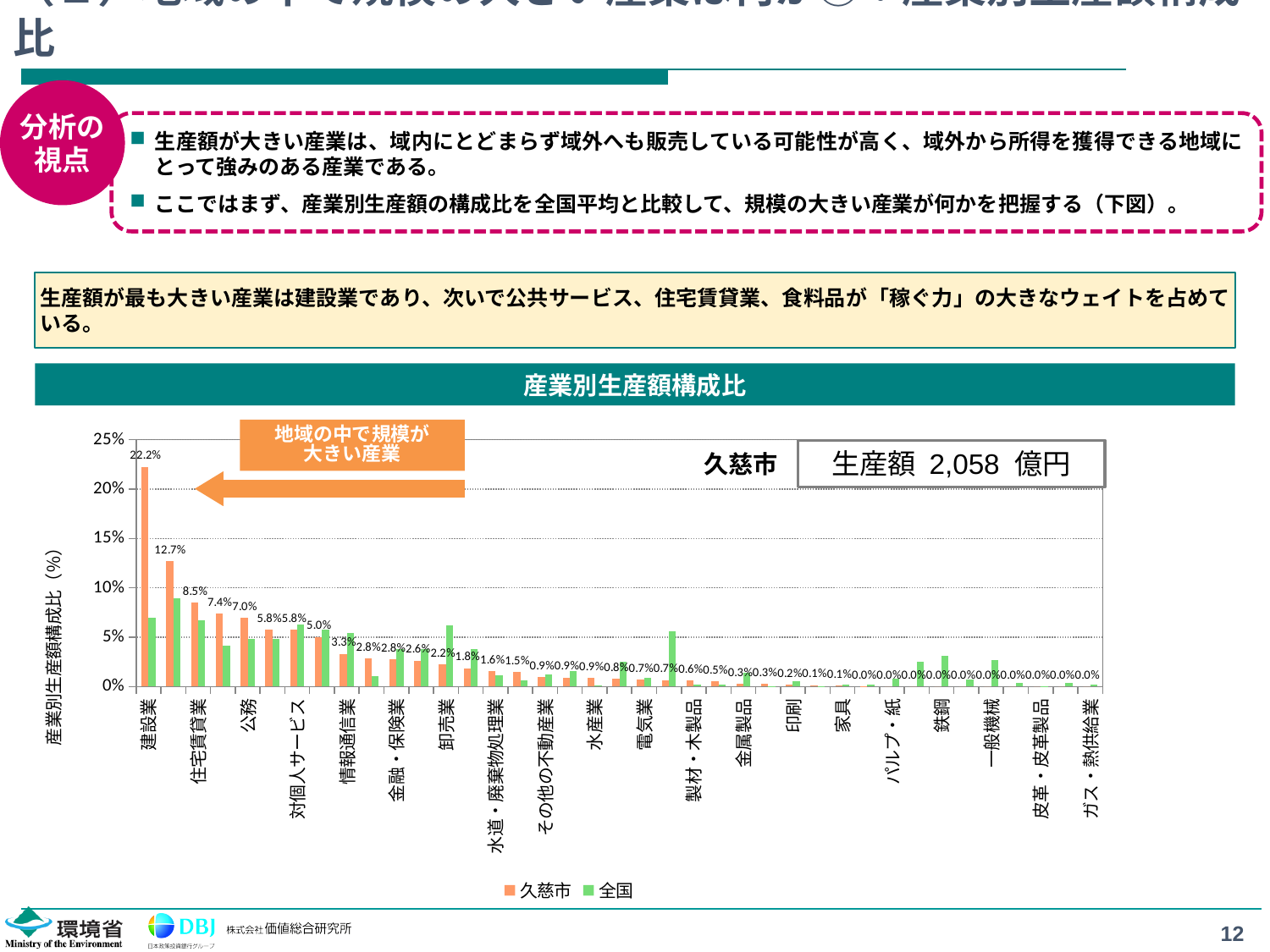

# （１）地域の中で規模の大きい産業は何か②：産業別生産額構成比
分析の
視点
生産額が大きい産業は、域内にとどまらず域外へも販売している可能性が高く、域外から所得を獲得できる地域にとって強みのある産業である。
ここではまず、産業別生産額の構成比を全国平均と比較して、規模の大きい産業が何かを把握する（下図）。
生産額が最も大きい産業は建設業であり、次いで公共サービス、住宅賃貸業、食料品が「稼ぐ力」の大きなウェイトを占めている。
産業別生産額構成比
地域の中で規模が
大きい産業

### Chart

| Category | 久慈市 | 全国 |
|---|---|---|
| 建設業 | 0.22245787956746024 | 0.06936846646453018 |
| 公共サービス | 0.1267267800378831 | 0.08917609045144426 |
| 住宅賃貸業 | 0.08513582475590933 | 0.06701299186569977 |
| 食料品 | 0.07369614916836921 | 0.04138721176508022 |
| 公務 | 0.0695595720563035 | 0.04827866049831419 |
| 小売業 | 0.05774082782759458 | 0.04846593416401527 |
| 対個人サービス | 0.0575000809090629 | 0.06288285897023575 |
| 対事業所サービス | 0.05028657015219537 | 0.0573868951209579 |
| 情報通信業 | 0.03304870769634257 | 0.054206742691543124 |
| 農業 | 0.028312647905643695 | 0.010844086689284998 |
| 金融・保険業 | 0.027712888285529712 | 0.037953142940745296 |
| 運輸業 | 0.026214241170591318 | 0.038164610584319976 |
| 卸売業 | 0.022367670505330728 | 0.0619915676349506 |
| 電気機械 | 0.018479967680769826 | 0.03813791268183346 |
| 水道・廃棄物処理業 | 0.015658307162919067 | 0.011099262417878198 |
| 窯業・土石製品 | 0.01470131006970217 | 0.006478341777657484 |
| その他の不動産業 | 0.009355004222414144 | 0.012401668180520846 |
| その他の製造業 | 0.009150571817201997 | 0.015638493653546193 |
| 水産業 | 0.00887500131363651 | 0.0016090594176733657 |
| 石油・石炭製品 | 0.007800228817787091 | 0.024987995028152177 |
| 電気業 | 0.0070115001305657175 | 0.009279041800149006 |
| 輸送用機械 | 0.006667133594261492 | 0.056202220474883005 |
| 製材・木製品 | 0.006206952240756467 | 0.0022919438764851014 |
| 衣服・身回品 | 0.005292373400717927 | 0.0018568429869990114 |
| 金属製品 | 0.0027904915760212307 | 0.013985378836367588 |
| 林業 | 0.0026956733590700545 | 0.00021193066304414797 |
| 印刷 | 0.002018452979576788 | 0.005607786076935807 |
| 鉱業 | 0.0013111313029929414 | 0.0006350771725039927 |
| 家具 | 0.0008726030308242352 | 0.0020336617594772467 |
| 繊維 | 0.0003534572625661098 | 0.0018251741565178323 |
| パルプ・紙 | 0.0 | 0.007816624400671726 |
| 化学 | 0.0 | 0.025512907702645284 |
| 鉄鋼 | 0.0 | 0.03150557458823192 |
| 非鉄金属 | 0.0 | 0.00709655270380467 |
| 一般機械 | 0.0 | 0.027203408488263876 |
| 精密機械 | 0.0 | 0.003984976559757367 |
| 皮革・皮革製品 | 0.0 | 0.0003100906444793029 |
| ゴム製品 | 0.0 | 0.0034227007636961734 |
| ガス・熱供給業 | 0.0 | 0.0017461133467038309 |
生産額 2,058 億円
久慈市

12